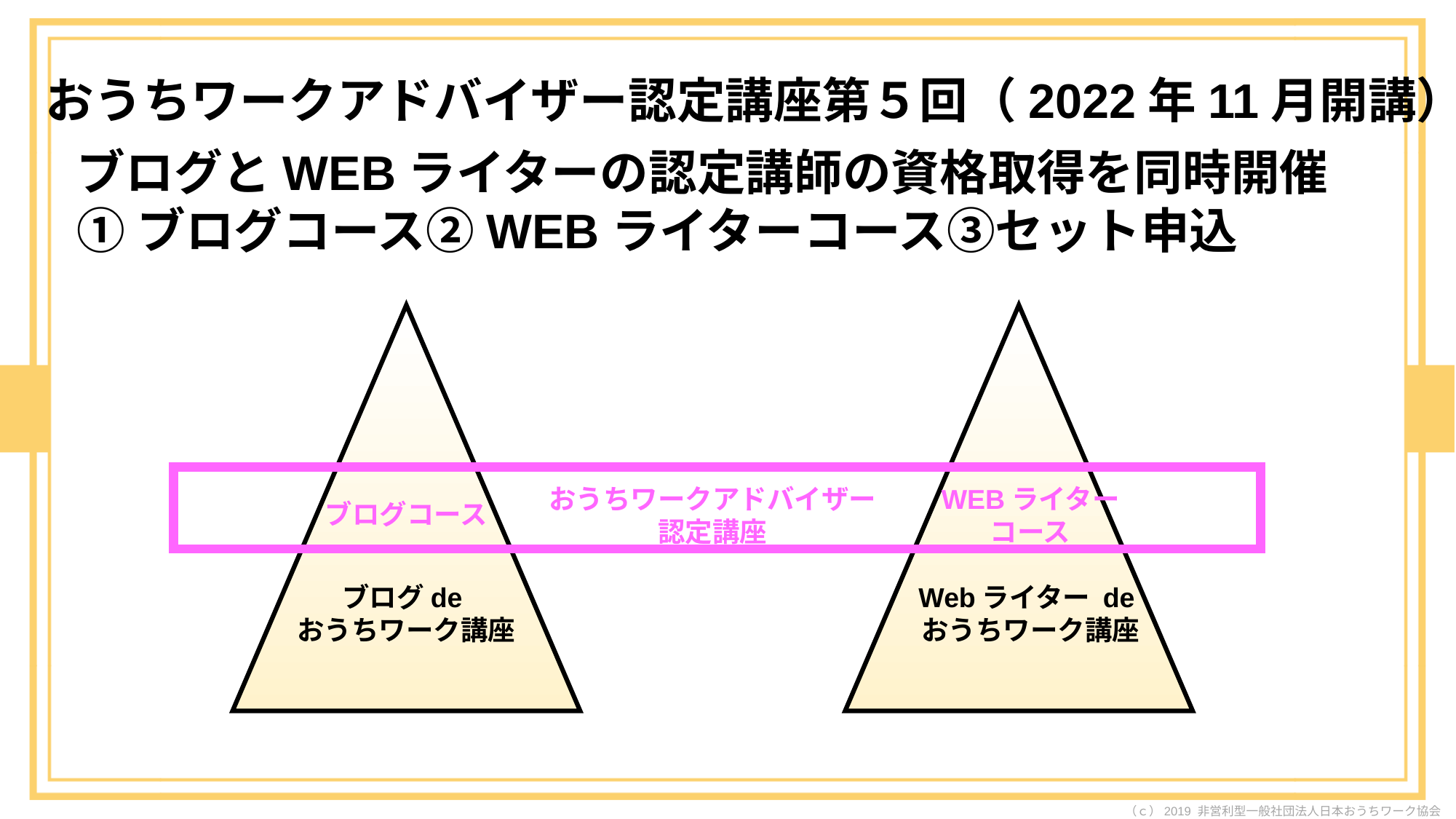

おうちワークアドバイザー認定講座第５回（2022年11月開講）
ブログとWEBライターの認定講師の資格取得を同時開催
①ブログコース②WEBライターコース③セット申込

おうちワークアドバイザー
認定講座
WEBライターコース
ブログコース
ブログde
おうちワーク講座
Webライター de
おうちワーク講座